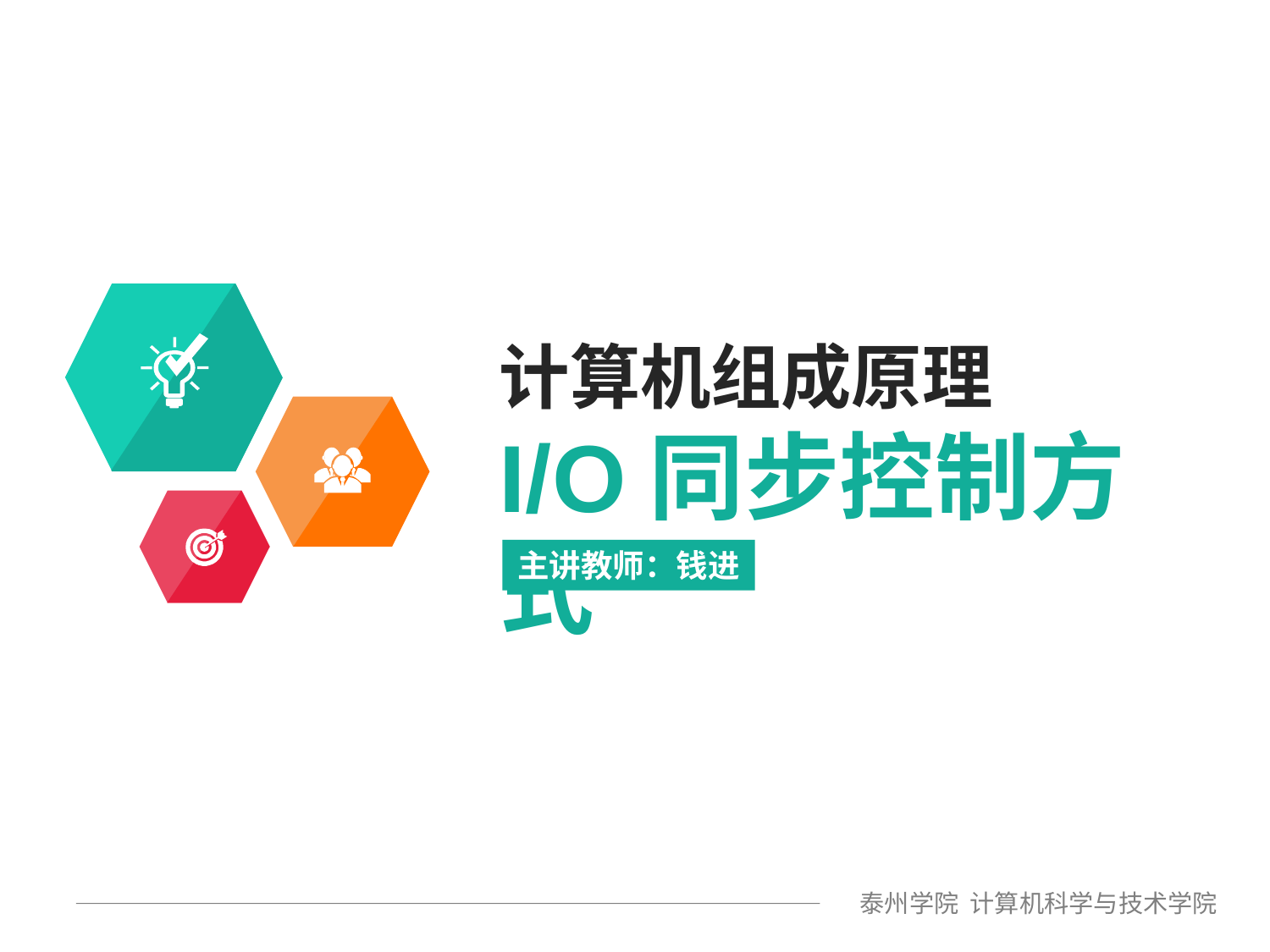

计算机组成原理
I/O同步控制方式

主讲教师：钱进
泰州学院  计算机科学与技术学院